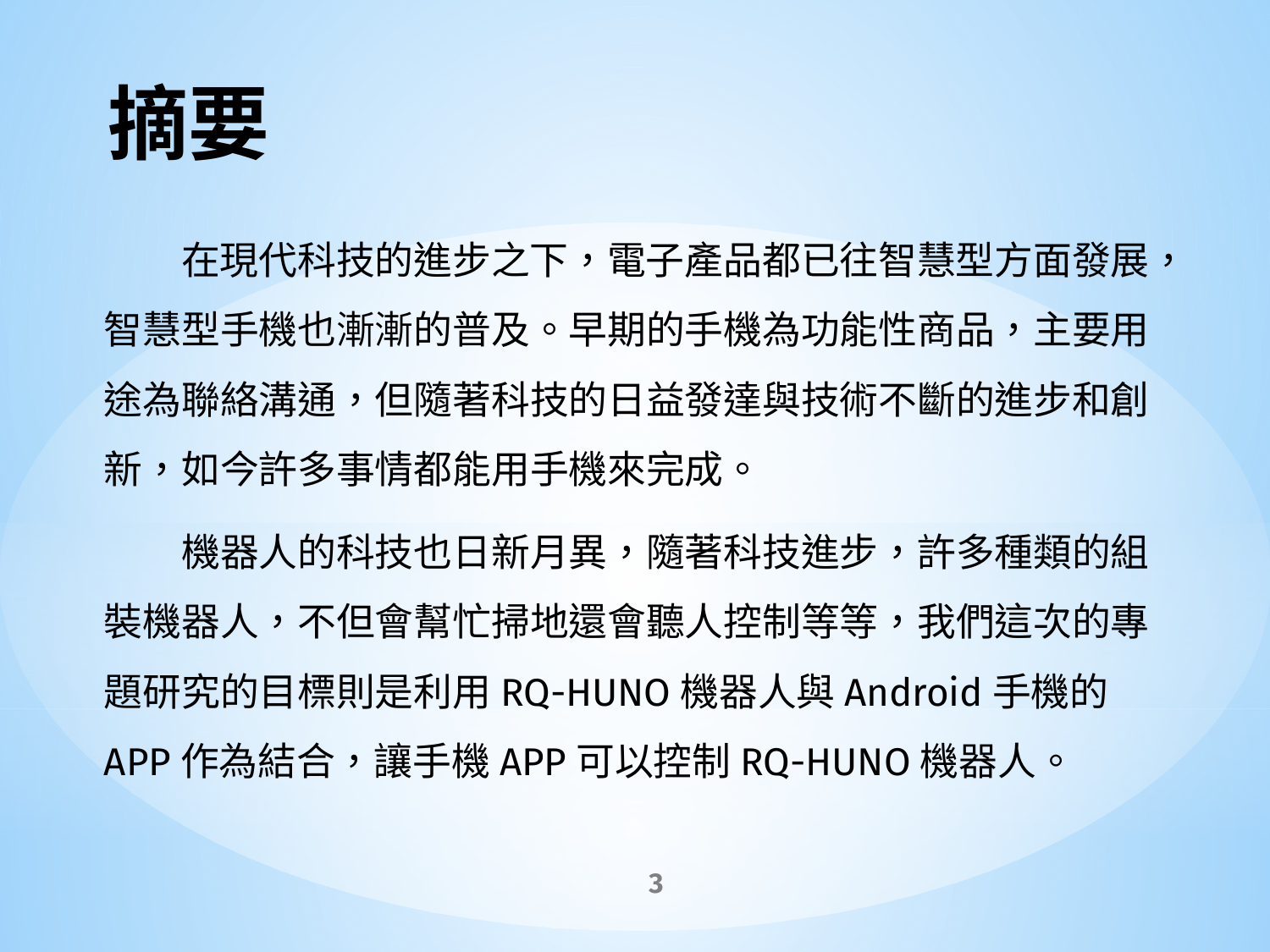

# 摘要
　　在現代科技的進步之下，電子產品都已往智慧型方面發展，智慧型手機也漸漸的普及。早期的手機為功能性商品，主要用途為聯絡溝通，但隨著科技的日益發達與技術不斷的進步和創新，如今許多事情都能用手機來完成。
　　機器人的科技也日新月異，隨著科技進步，許多種類的組裝機器人，不但會幫忙掃地還會聽人控制等等，我們這次的專題研究的目標則是利用RQ-HUNO機器人與Android手機的APP作為結合，讓手機APP可以控制RQ-HUNO機器人。
3